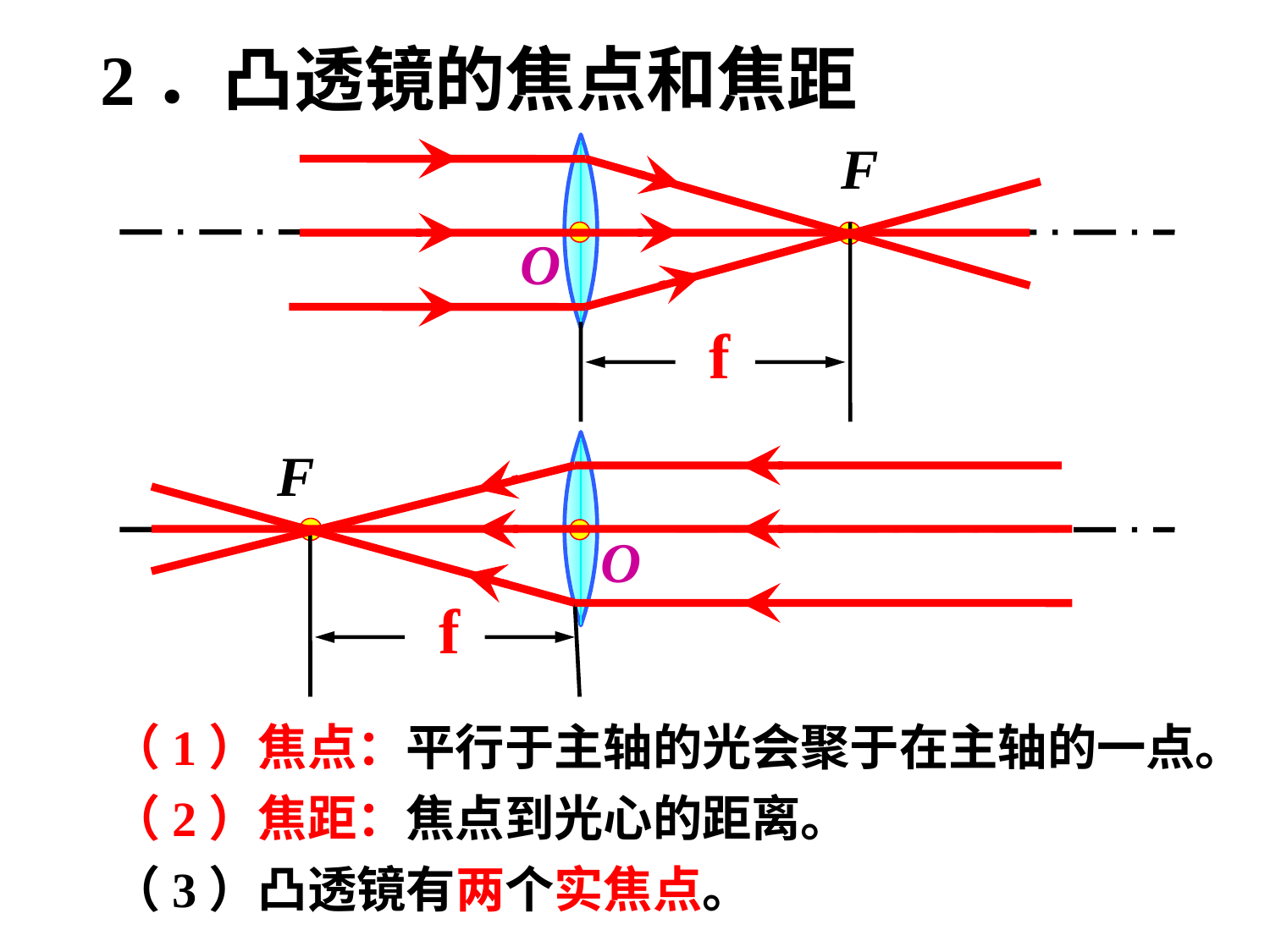

# 2．凸透镜的焦点和焦距
F

O

f

F

O

f

（1）焦点：平行于主轴的光会聚于在主轴的一点。
（2）焦距：焦点到光心的距离。
（3）凸透镜有两个实焦点。